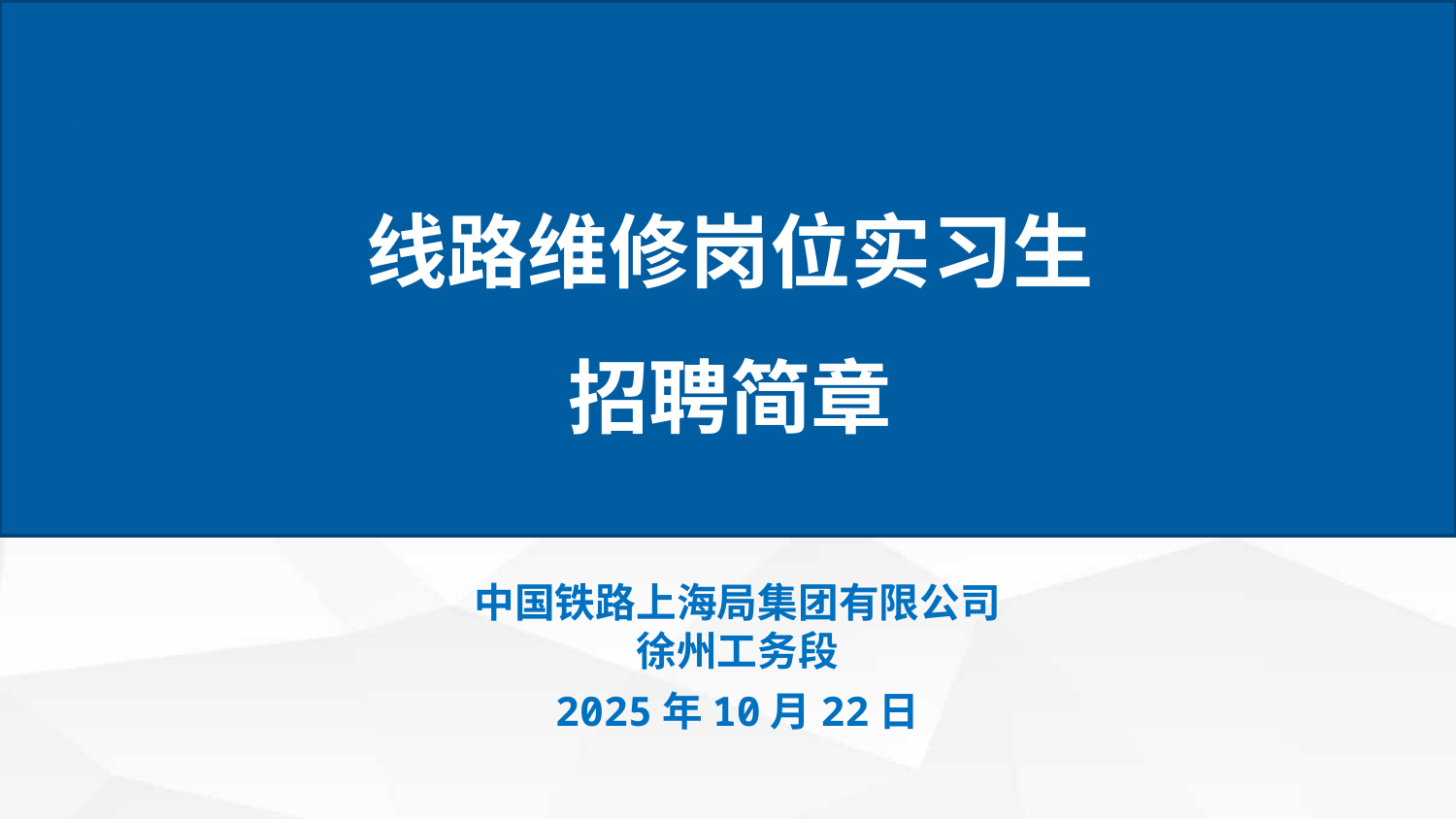

线路维修岗位实习生招聘简章
中国铁路上海局集团有限公司
徐州工务段
2025年10月22日